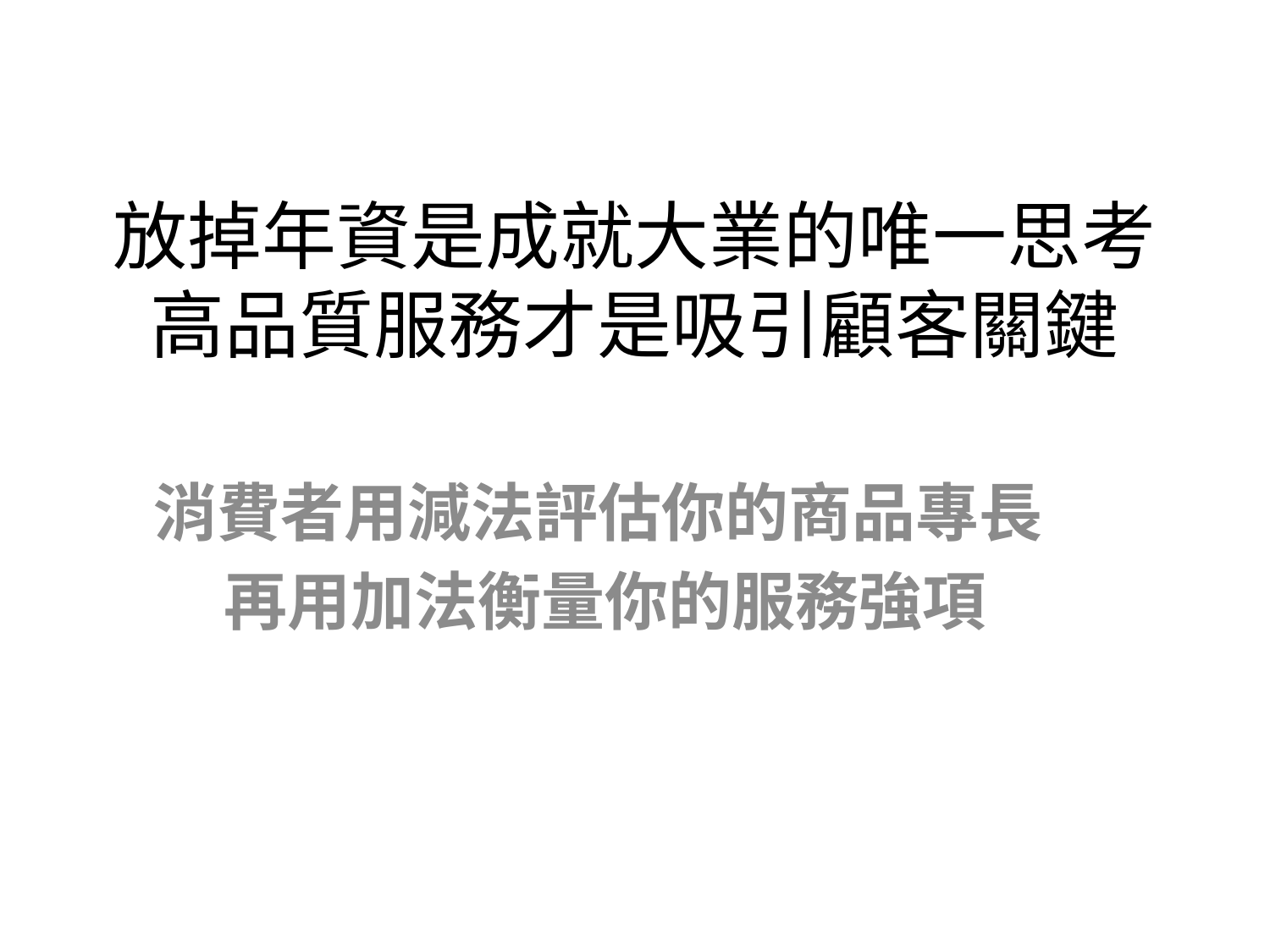

# 放掉年資是成就大業的唯一思考 高品質服務才是吸引顧客關鍵
消費者用減法評估你的商品專長
再用加法衡量你的服務強項